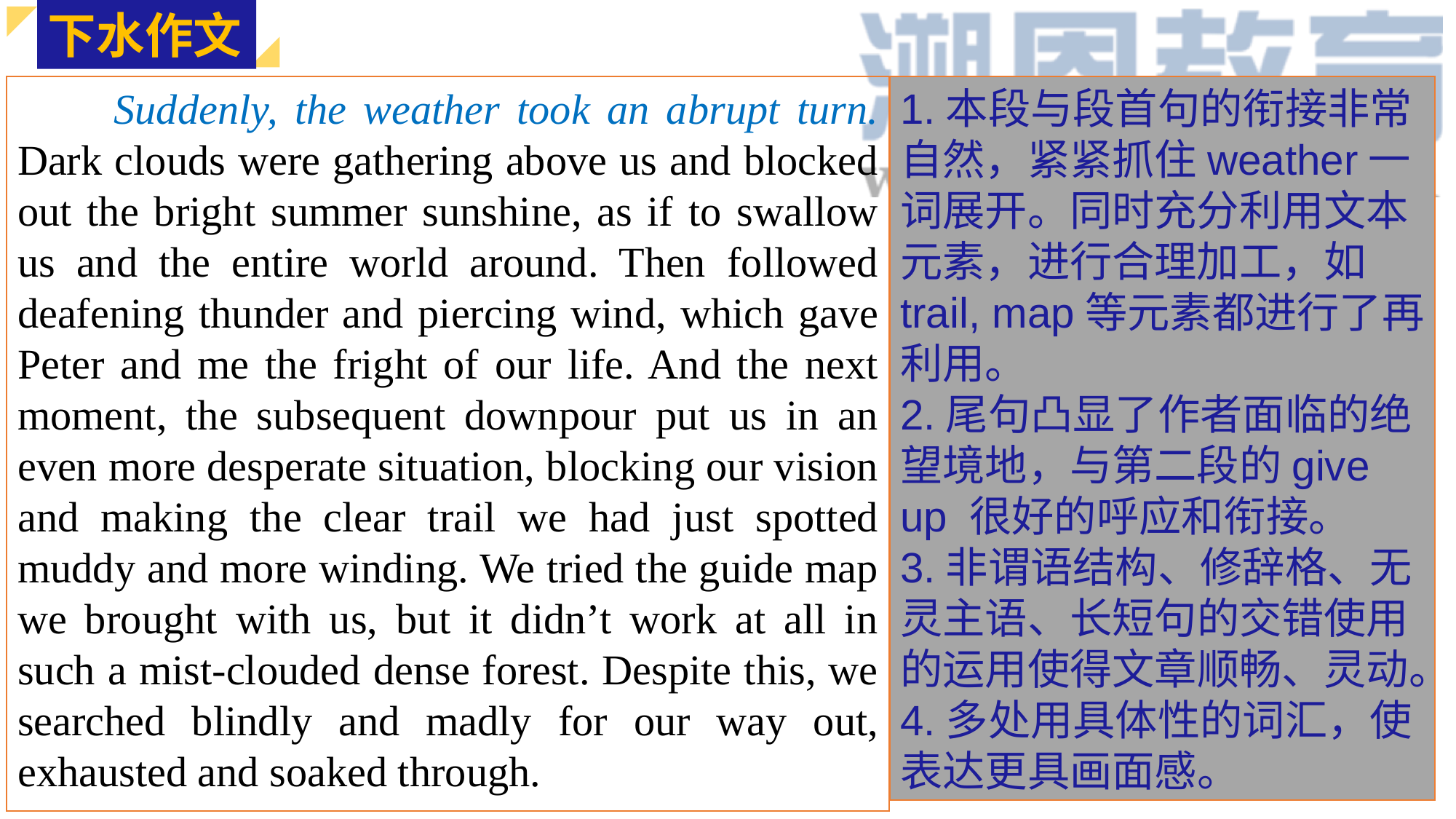

下水作文

      Suddenly, the weather took an abrupt turn. Dark clouds were gathering above us and blocked out the bright summer sunshine, as if to swallow us and the entire world around. Then followed deafening thunder and piercing wind, which gave Peter and me the fright of our life. And the next moment, the subsequent downpour put us in an even more desperate situation, blocking our vision and making the clear trail we had just spotted muddy and more winding. We tried the guide map we brought with us, but it didn’t work at all in such a mist-clouded dense forest. Despite this, we searched blindly and madly for our way out, exhausted and soaked through.

1.本段与段首句的衔接非常自然，紧紧抓住weather一词展开。同时充分利用文本元素，进行合理加工，如trail, map等元素都进行了再利用。
2.尾句凸显了作者面临的绝望境地，与第二段的give up 很好的呼应和衔接。
3.非谓语结构、修辞格、无灵主语、长短句的交错使用的运用使得文章顺畅、灵动。
4.多处用具体性的词汇，使表达更具画面感。